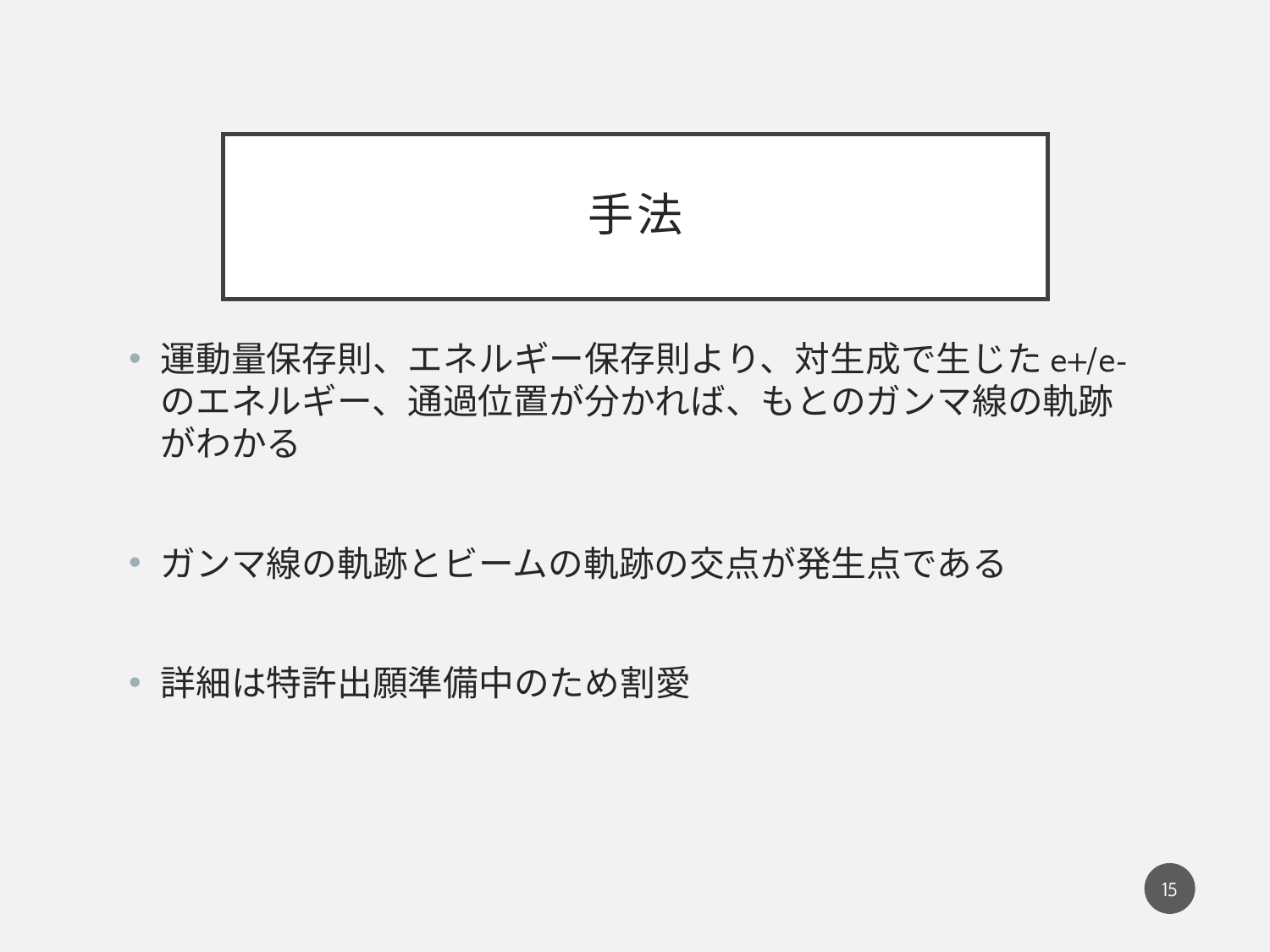

# 手法
運動量保存則、エネルギー保存則より、対生成で生じたe+/e-のエネルギー、通過位置が分かれば、もとのガンマ線の軌跡がわかる

ガンマ線の軌跡とビームの軌跡の交点が発生点である

詳細は特許出願準備中のため割愛

15